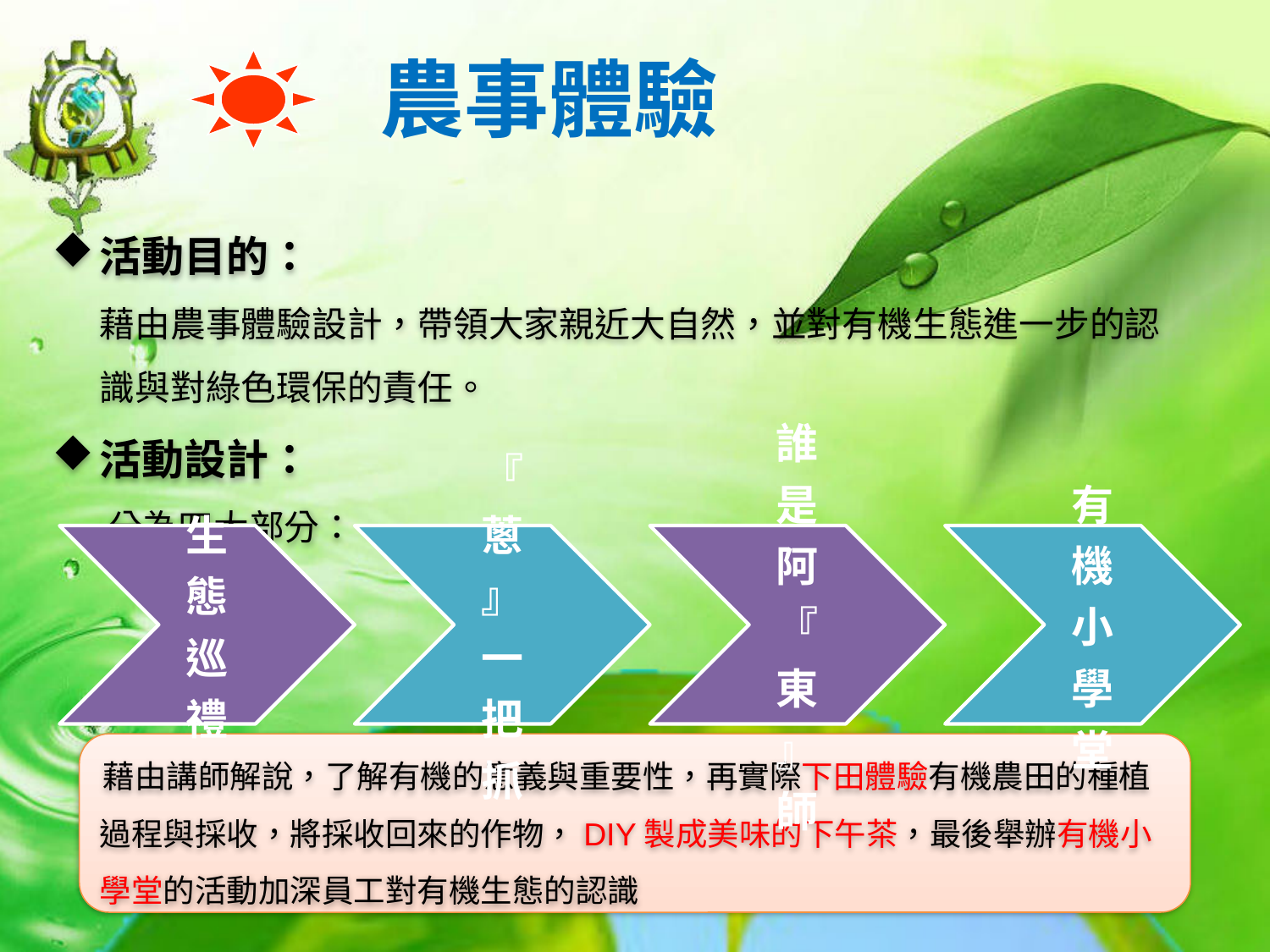

農事體驗

活動目的：
	藉由農事體驗設計，帶領大家親近大自然，並對有機生態進一步的認識與對綠色環保的責任。
活動設計：
      分為四大部分：

      藉由講師解說，了解有機的意義與重要性，再實際下田體驗有機農田的種植過程與採收，將採收回來的作物，DIY製成美味的下午茶，最後舉辦有機小學堂的活動加深員工對有機生態的認識
有機

辦活動 請Cue 『活動專家』